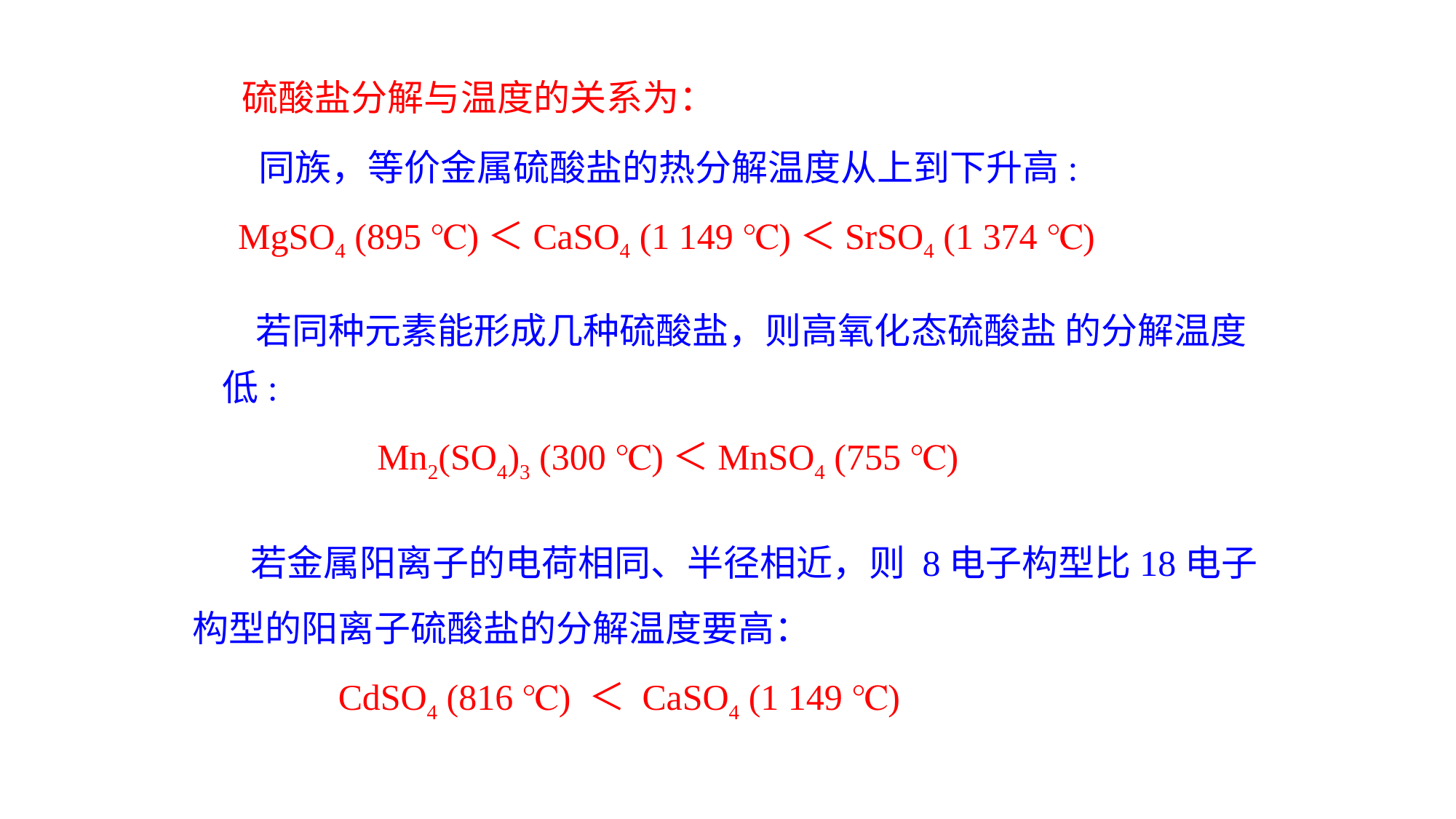

硫酸盐分解与温度的关系为：
       同族，等价金属硫酸盐的热分解温度从上到下升高:
     MgSO4 (895 ℃)＜CaSO4 (1 149 ℃)＜SrSO4 (1 374 ℃)
   若同种元素能形成几种硫酸盐，则高氧化态硫酸盐 的分解温度低:
                 Mn2(SO4)3 (300 ℃)＜MnSO4 (755 ℃)

      若金属阳离子的电荷相同、半径相近，则 8电子构型比18电子构型的阳离子硫酸盐的分解温度要高：
                CdSO4 (816 ℃) ＜ CaSO4 (1 149 ℃)